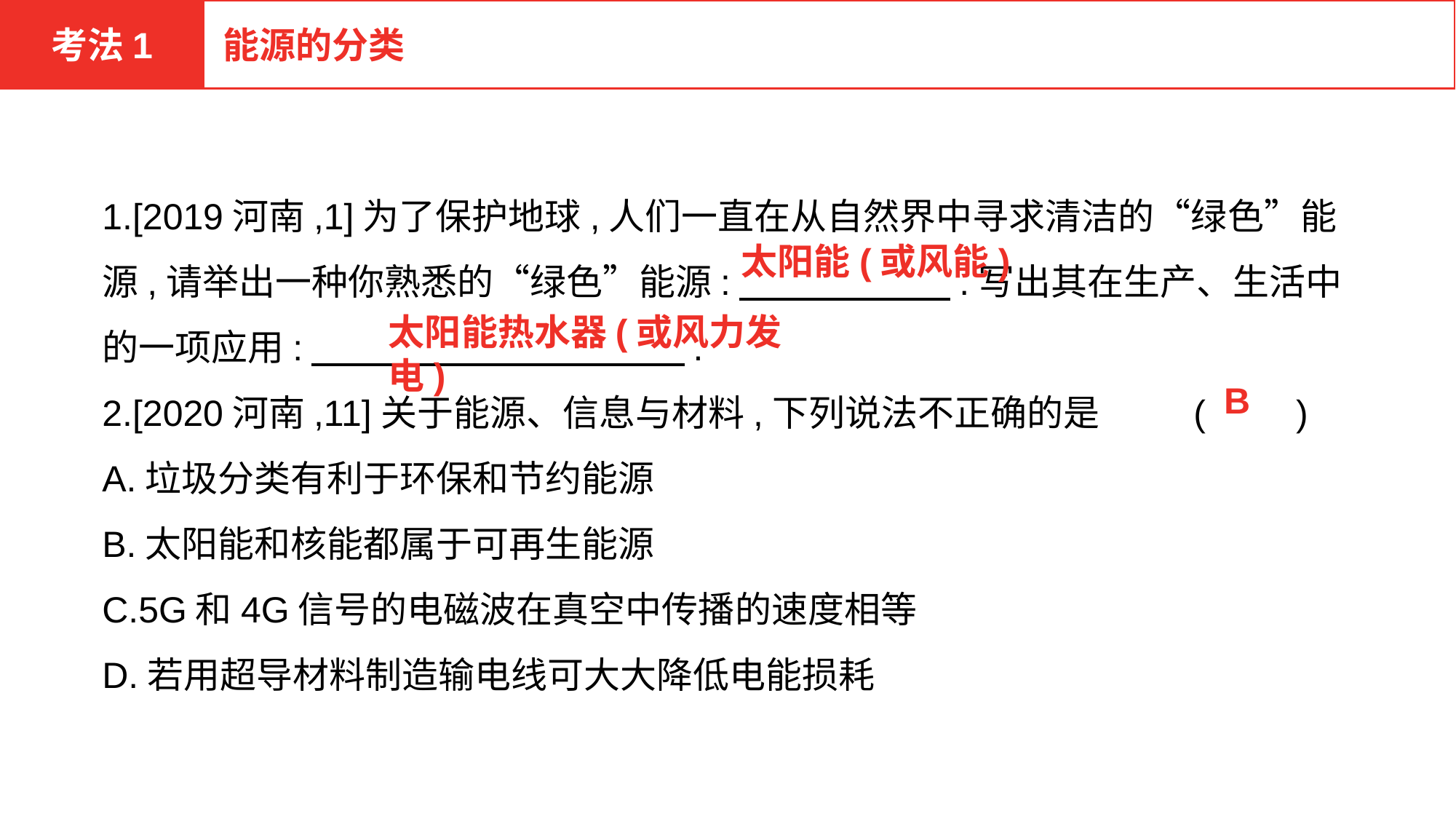

考法1
能源的分类
1.[2019河南,1]为了保护地球,人们一直在从自然界中寻求清洁的“绿色”能源,请举出一种你熟悉的“绿色”能源:　        　　　.写出其在生产、生活中的一项应用:　          　　　　　　　.
2.[2020河南,11]关于能源、信息与材料,下列说法不正确的是	(　　)
A.垃圾分类有利于环保和节约能源
B.太阳能和核能都属于可再生能源
C.5G和4G信号的电磁波在真空中传播的速度相等
D.若用超导材料制造输电线可大大降低电能损耗
太阳能(或风能)
太阳能热水器(或风力发电)
B